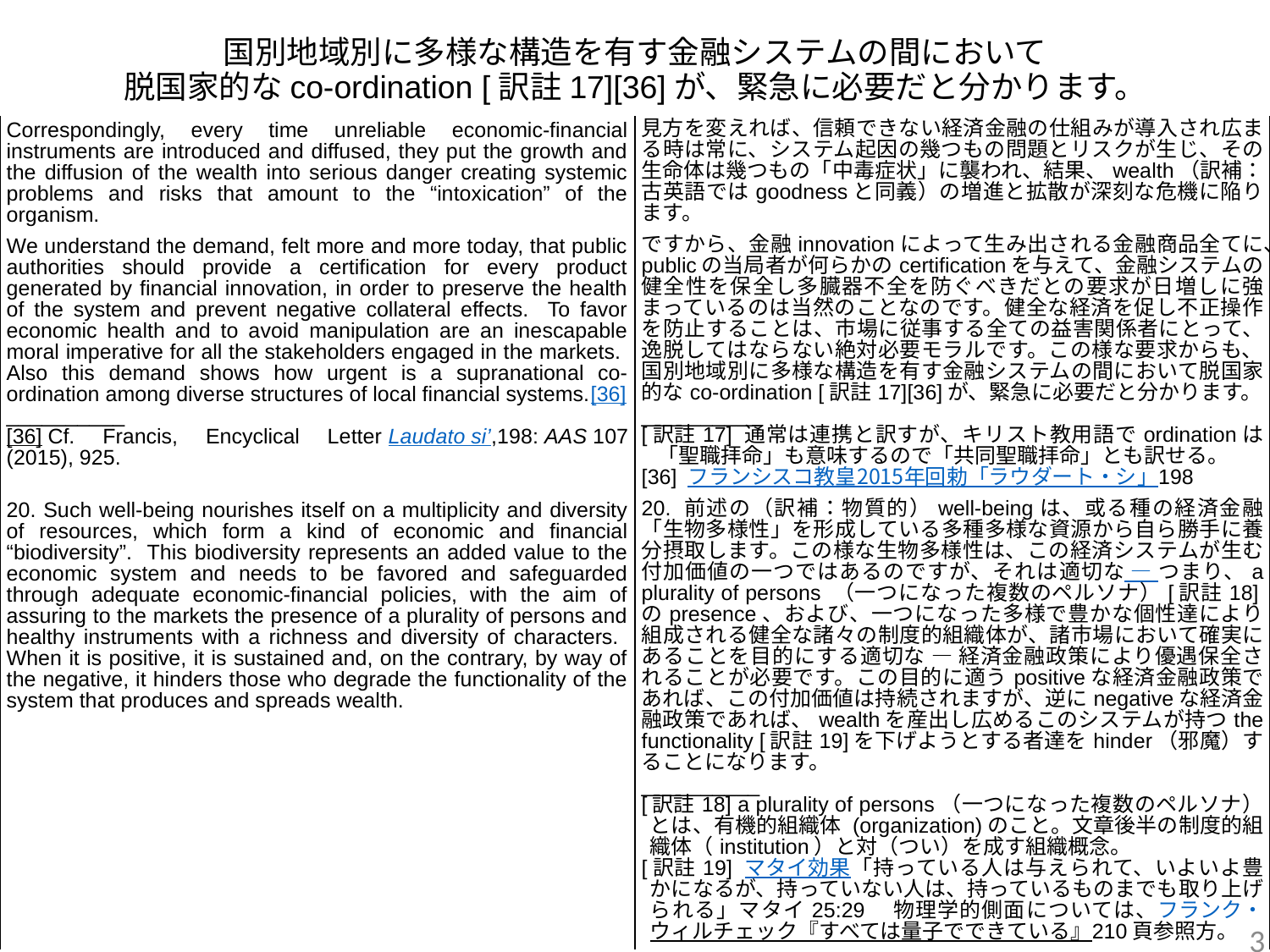

# 国別地域別に多様な構造を有す金融システムの間において 脱国家的なco-ordination [訳註17][36]が、緊急に必要だと分かります。
| Correspondingly, every time unreliable economic-financial instruments are introduced and diffused, they put the growth and the diffusion of the wealth into serious danger creating systemic problems and risks that amount to the “intoxication” of the organism. | 見方を変えれば、信頼できない経済金融の仕組みが導入され広まる時は常に、システム起因の幾つもの問題とリスクが生じ、その生命体は幾つもの「中毒症状」に襲われ、結果、wealth（訳補：古英語ではgoodnessと同義）の増進と拡散が深刻な危機に陥ります。 |
| --- | --- |
| We understand the demand, felt more and more today, that public authorities should provide a certification for every product generated by financial innovation, in order to preserve the health of the system and prevent negative collateral effects. To favor economic health and to avoid manipulation are an inescapable moral imperative for all the stakeholders engaged in the markets. Also this demand shows how urgent is a supranational co-ordination among diverse structures of local financial systems.[36] \_\_\_\_\_\_\_\_\_\_ [36] Cf. Francis, Encyclical Letter Laudato si’,198: AAS 107 (2015), 925. | ですから、金融innovationによって生み出される金融商品全てに、publicの当局者が何らかのcertificationを与えて、金融システムの健全性を保全し多臓器不全を防ぐべきだとの要求が日増しに強まっているのは当然のことなのです。健全な経済を促し不正操作を防止することは、市場に従事する全ての益害関係者にとって、逸脱してはならない絶対必要モラルです。この様な要求からも、国別地域別に多様な構造を有す金融システムの間において脱国家的なco-ordination [訳註17][36]が、緊急に必要だと分かります。 \_\_\_\_\_\_\_\_\_\_ [訳註17] 通常は連携と訳すが、キリスト教用語でordinationは「聖職拝命」も意味するので「共同聖職拝命」とも訳せる。 [36] フランシスコ教皇2015年回勅「ラウダート・シ」198 |
| 20. Such well-being nourishes itself on a multiplicity and diversity of resources, which form a kind of economic and financial “biodiversity”. This biodiversity represents an added value to the economic system and needs to be favored and safeguarded through adequate economic-financial policies, with the aim of assuring to the markets the presence of a plurality of persons and healthy instruments with a richness and diversity of characters. When it is positive, it is sustained and, on the contrary, by way of the negative, it hinders those who degrade the functionality of the system that produces and spreads wealth. | 20. 前述の（訳補：物質的）well-beingは、或る種の経済金融「生物多様性」を形成している多種多様な資源から自ら勝手に養分摂取します。この様な生物多様性は、この経済システムが生む付加価値の一つではあるのですが、それは適切な ― つまり、a plurality of persons （一つになった複数のペルソナ）[訳註18]のpresence、および、一つになった多様で豊かな個性達により組成される健全な諸々の制度的組織体が、諸市場において確実にあることを目的にする適切な ― 経済金融政策により優遇保全されることが必要です。この目的に適うpositiveな経済金融政策であれば、この付加価値は持続されますが、逆にnegativeな経済金融政策であれば、wealthを産出し広めるこのシステムが持つthe functionality [訳註19]を下げようとする者達をhinder（邪魔）することになります。 \_\_\_\_\_\_\_\_\_\_ [訳註18] a plurality of persons（一つになった複数のペルソナ）とは、有機的組織体 (organization)のこと。文章後半の制度的組織体（institution）と対（つい）を成す組織概念。 [訳註19] マタイ効果「持っている人は与えられて、いよいよ豊かになるが、持っていない人は、持っているものまでも取り上げられる」マタイ25:29　物理学的側面については、フランク・ウィルチェック『すべては量子でできている』210頁参照方。 |
3